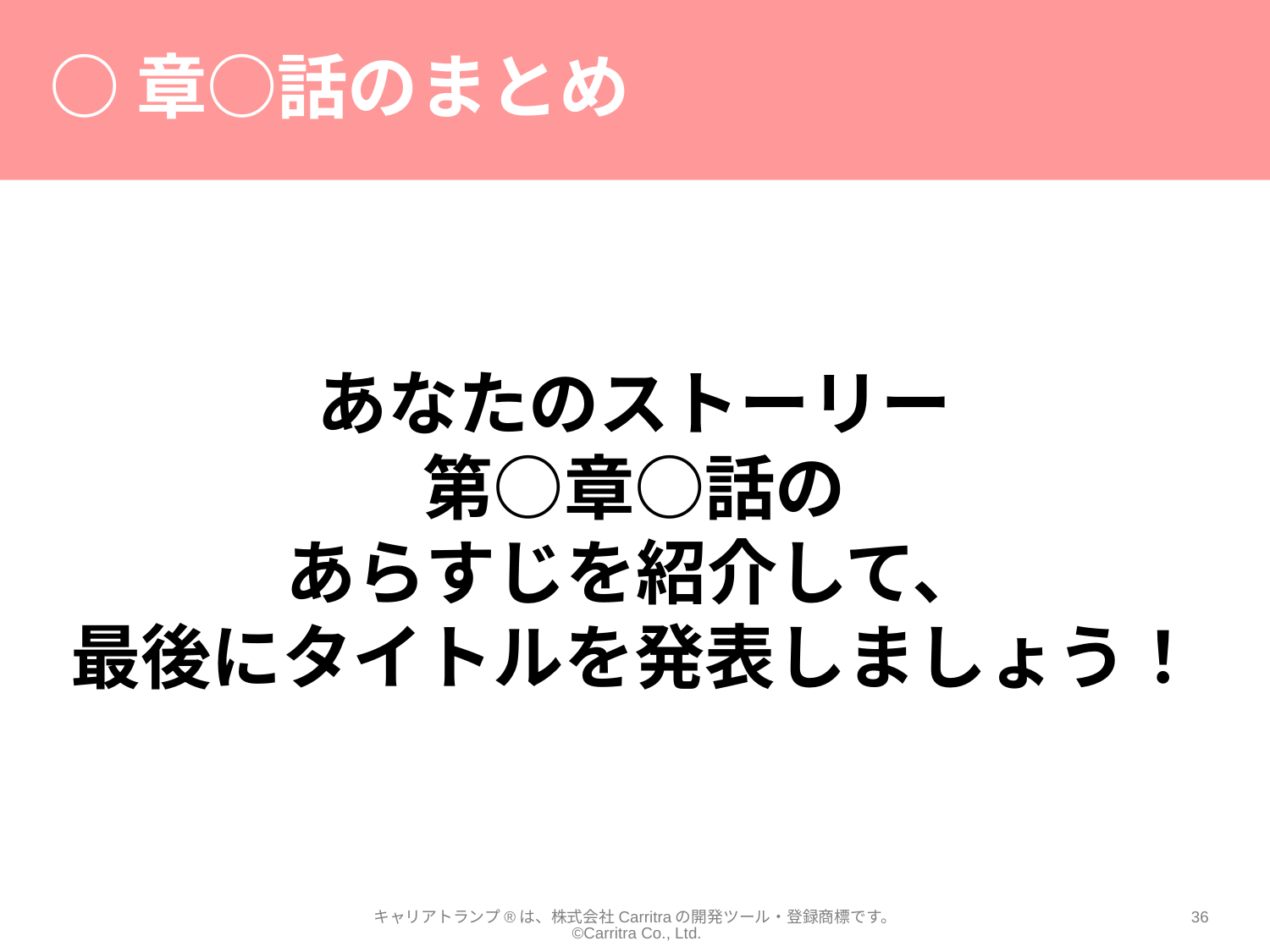

# ○章○話のまとめ
あなたのストーリー
第○章○話の
あらすじを紹介して、
最後にタイトルを発表しましょう！